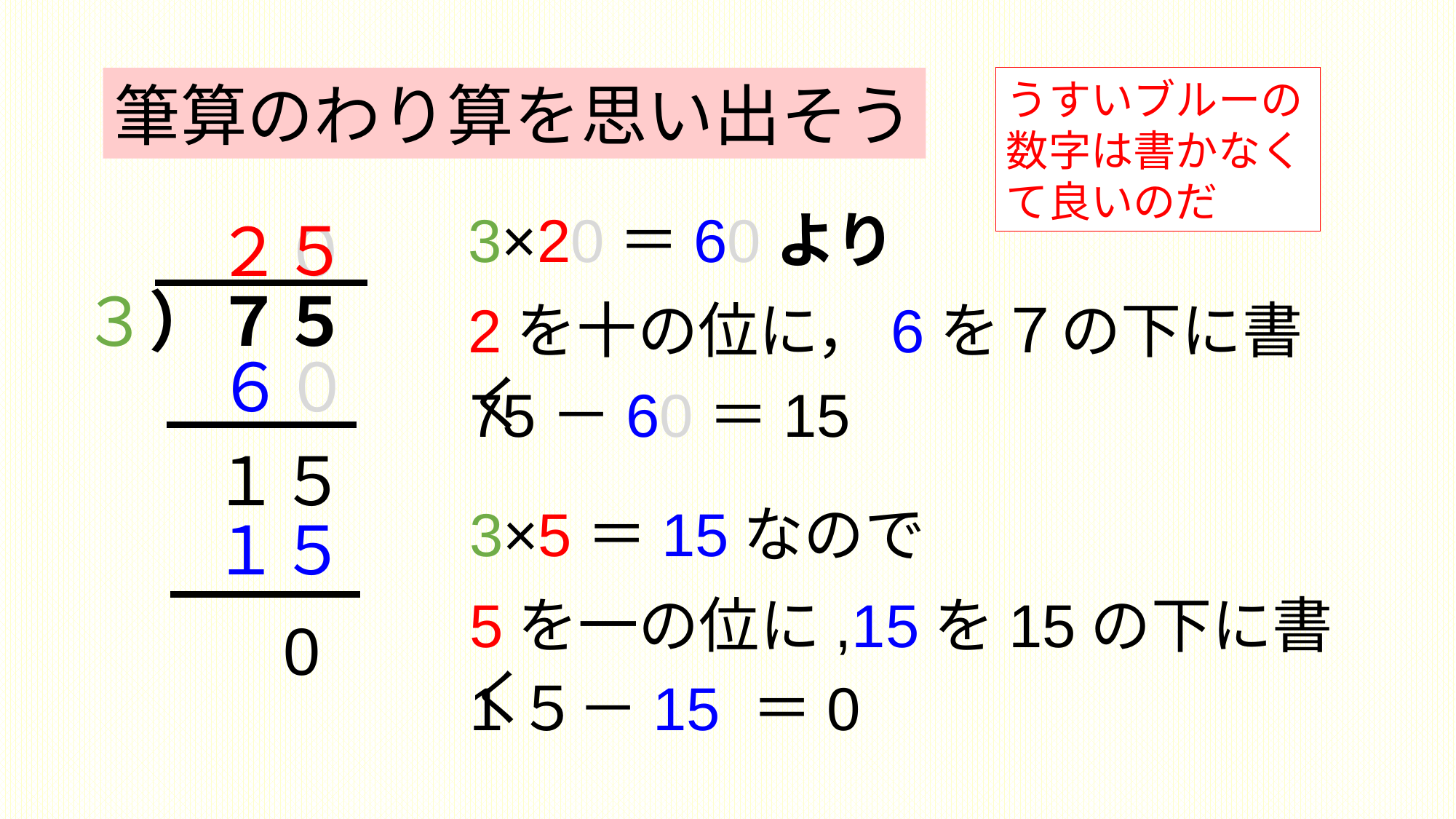

うすいブルーの数字は書かなくて良いのだ
筆算のわり算を思い出そう
3×20＝60より
５
２０
３）７５
2を十の位に，6を７の下に書く
６０
75－60＝15
１５
3×5＝15なので
１５
5を一の位に,15を15の下に書く
0
1５－15 ＝0